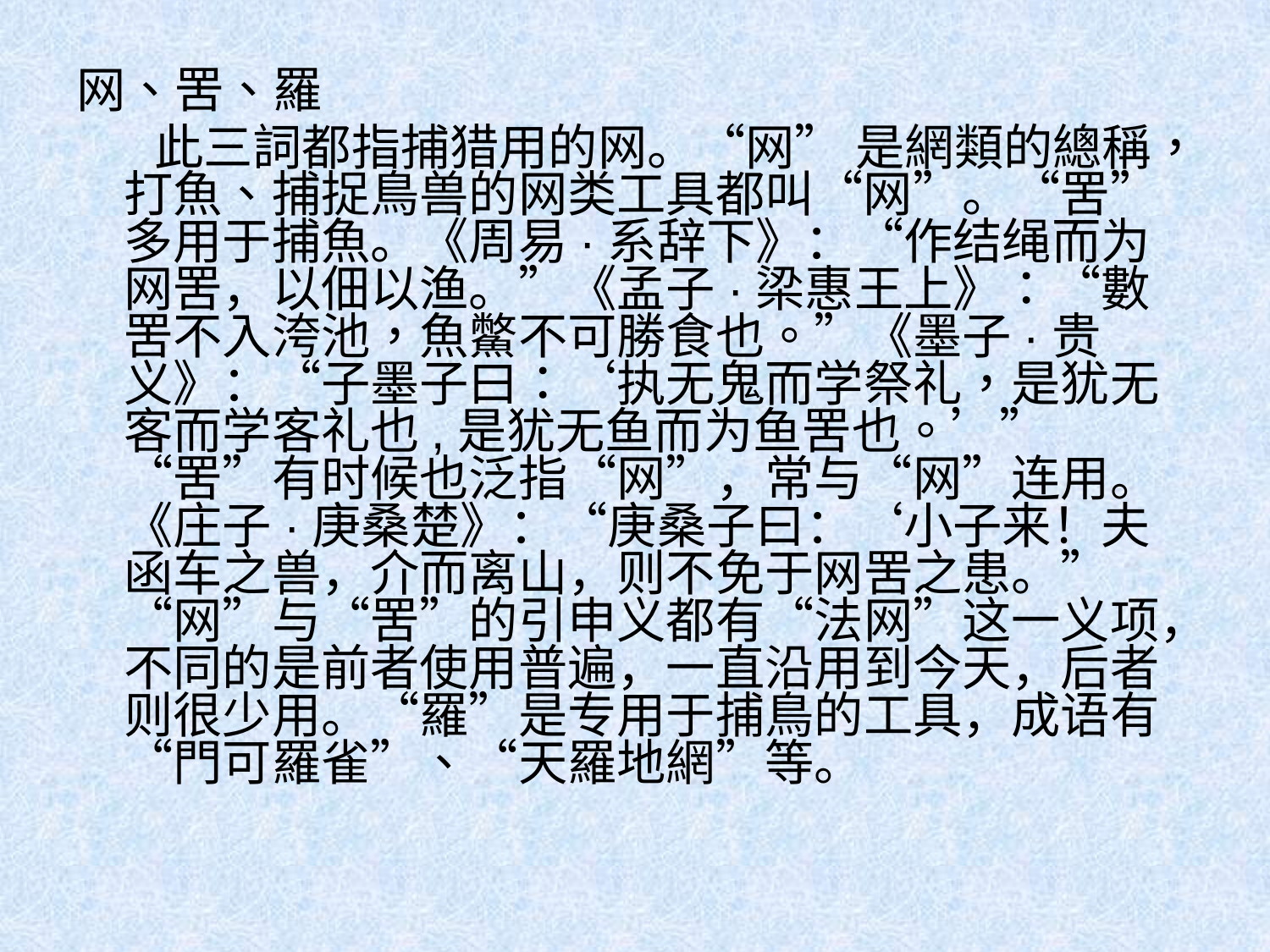

网、罟、羅
      此三詞都指捕猎用的网。“网” 是網類的總稱，打魚、捕捉鳥兽的网类工具都叫“网”。“罟”多用于捕魚。《周易·系辞下》：“作结绳而为网罟，以佃以渔。”《孟子·梁惠王上》：“數罟不入洿池，魚鱉不可勝食也。”《墨子·贵义》：“子墨子曰：‘执无鬼而学祭礼，是犹无客而学客礼也,是犹无鱼而为鱼罟也。’”“罟”有时候也泛指“网”，常与“网”连用。《庄子·庚桑楚》：“庚桑子曰：‘小子来！夫函车之兽，介而离山，则不免于网罟之患。”“网”与“罟”的引申义都有“法网”这一义项，不同的是前者使用普遍，一直沿用到今天，后者则很少用。“羅”是专用于捕鳥的工具，成语有“門可羅雀”、“天羅地網”等。